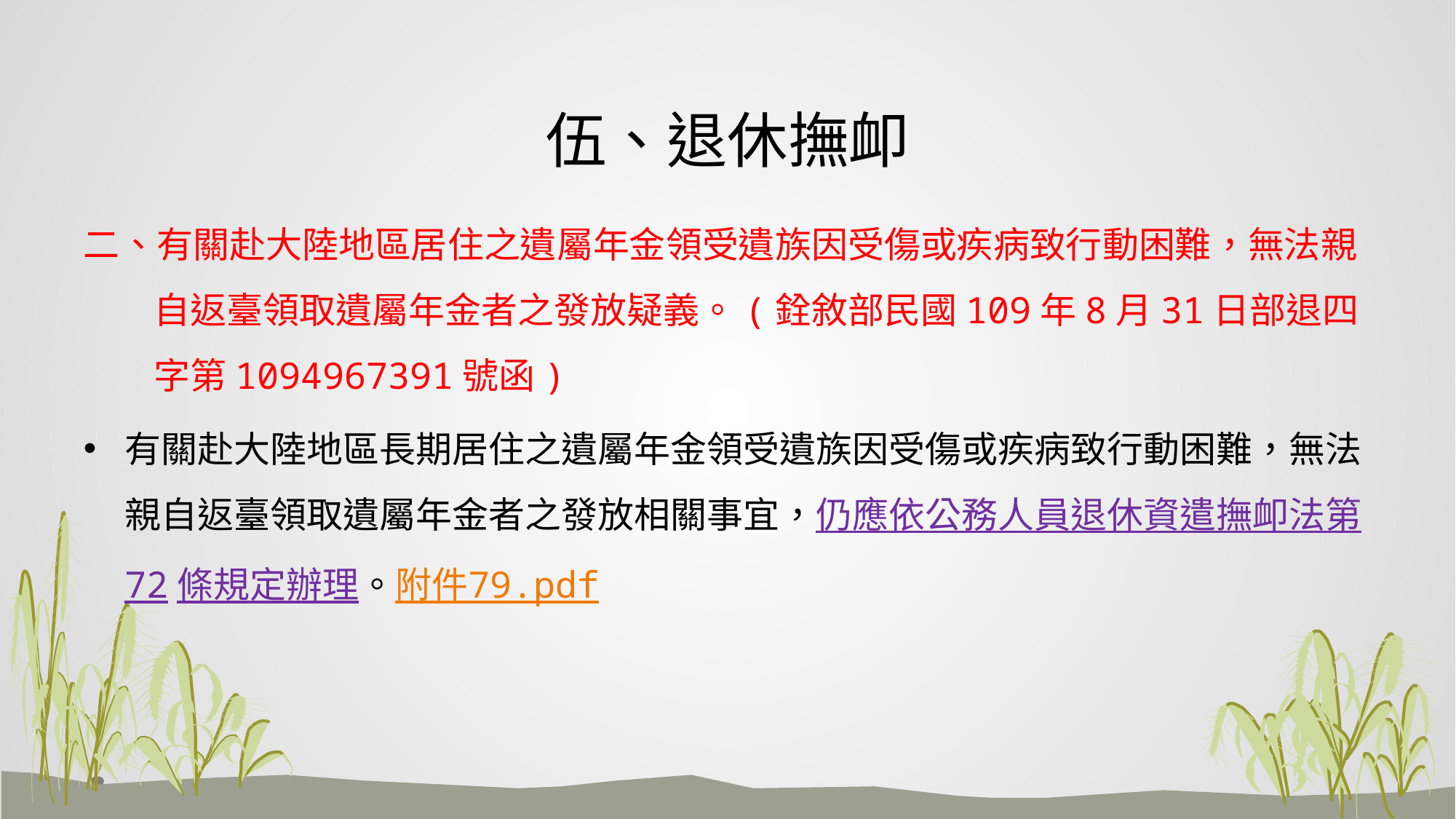

# 伍、退休撫卹
二、有關赴大陸地區居住之遺屬年金領受遺族因受傷或疾病致行動困難，無法親自返臺領取遺屬年金者之發放疑義。(銓敘部民國109年8月31日部退四字第1094967391號函)
有關赴大陸地區長期居住之遺屬年金領受遺族因受傷或疾病致行動困難，無法親自返臺領取遺屬年金者之發放相關事宜，仍應依公務人員退休資遣撫卹法第72條規定辦理。附件79.pdf